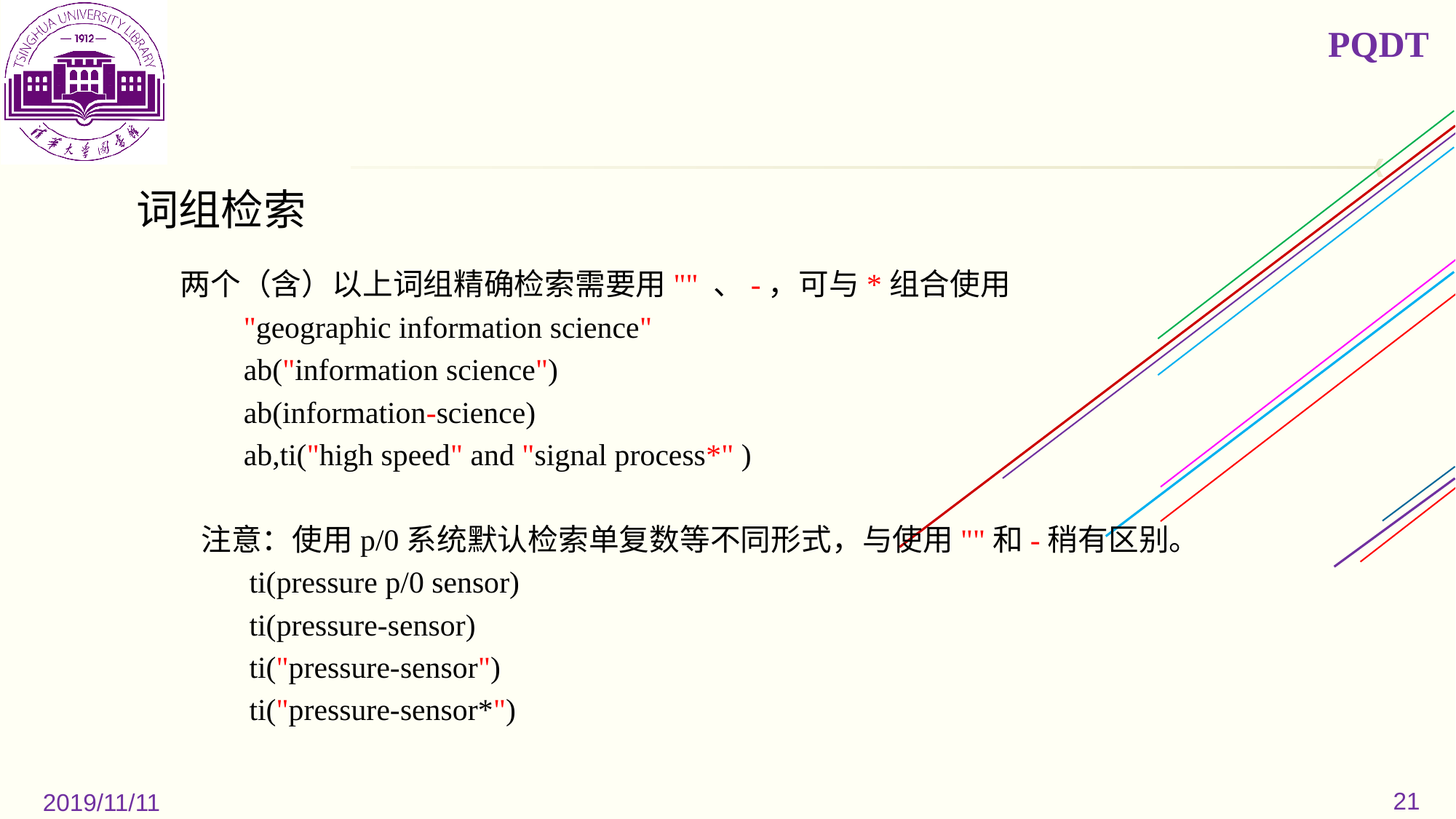

PQDT
词组检索

两个（含）以上词组精确检索需要用"" 、-，可与*组合使用
"geographic information science"
ab("information science")
ab(information-science)
ab,ti("high speed" and "signal process*" )

注意：使用p/0系统默认检索单复数等不同形式，与使用""和-稍有区别。
               ti(pressure p/0 sensor)
               ti(pressure-sensor)
               ti("pressure-sensor")
               ti("pressure-sensor*")

21
2019/11/11